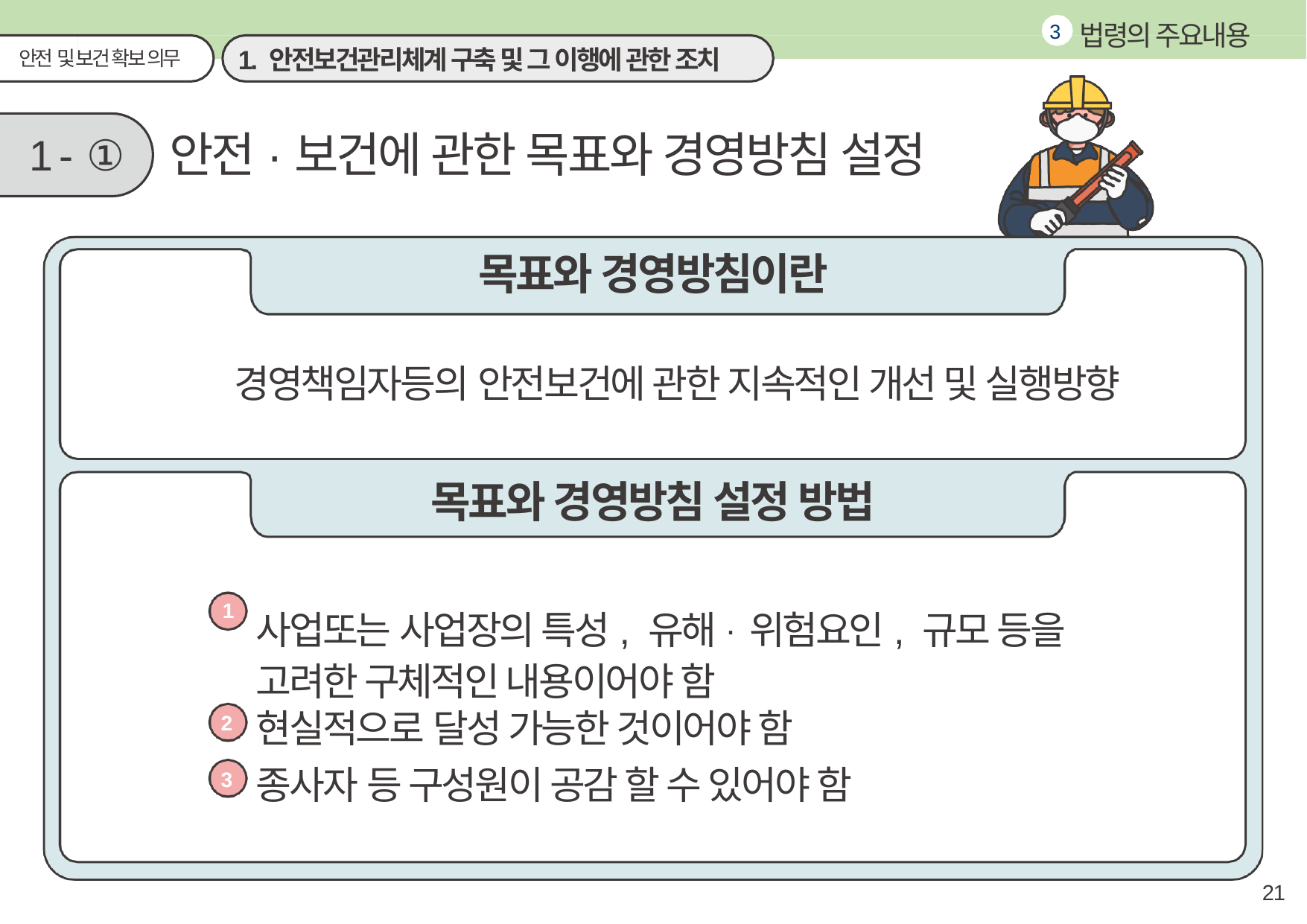

법령의 주요내용
3

1. 안전보건관리체계 구축 및 그 이행에 관한 조치
안전 및 보건 확보 의무

안전·보건에 관한 목표와 경영방침 설정
1 - ①
목표와 경영방침이란
경영책임자등의 안전보건에 관한 지속적인 개선 및 실행방향
목표와 경영방침 설정 방법
사업또는 사업장의 특성, 유해.위험요인, 규모 등을 고려한 구체적인 내용이어야 함
1
현실적으로 달성 가능한 것이어야 함
2
종사자 등 구성원이 공감 할 수 있어야 함
3
21